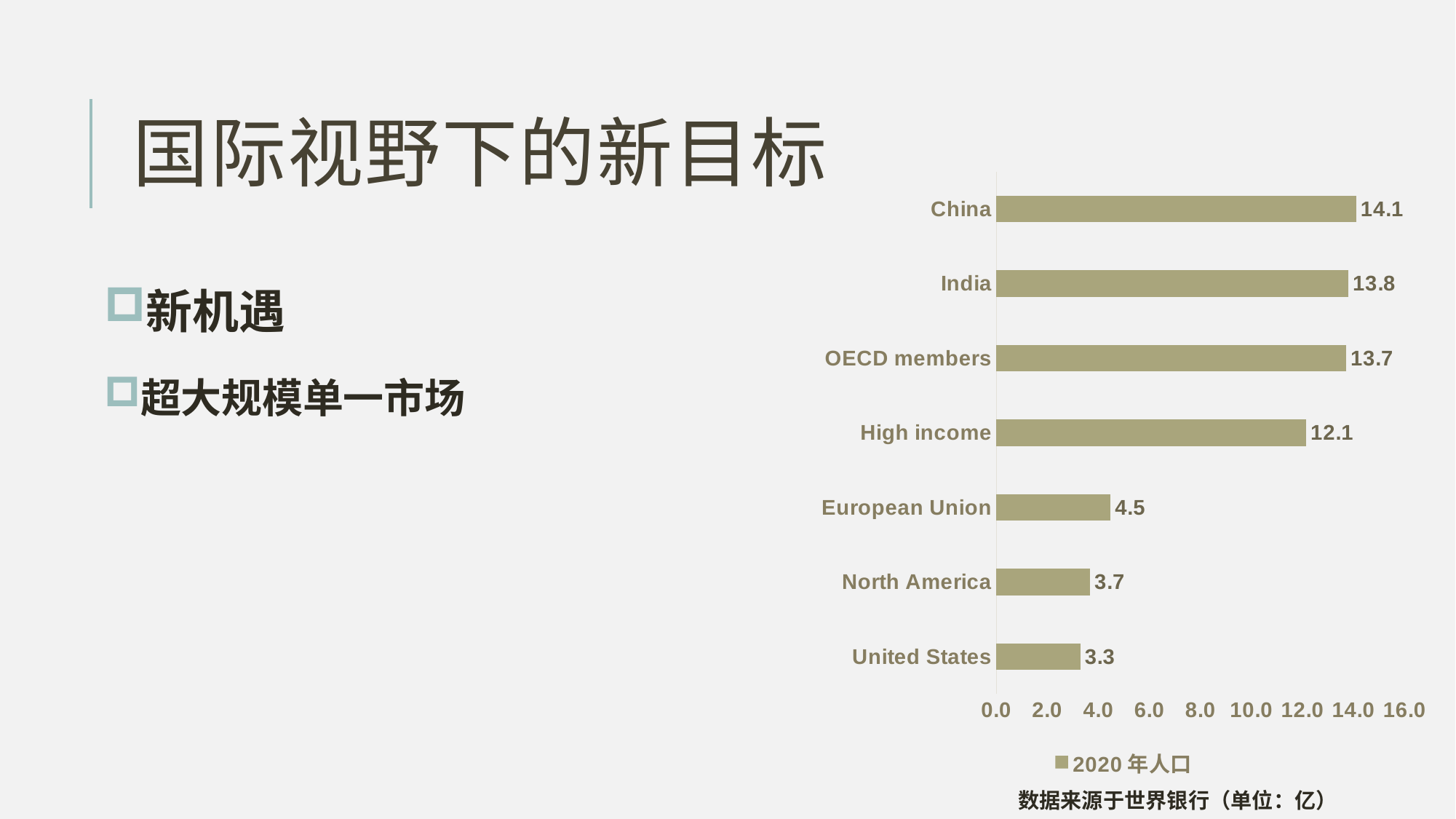

# 国际视野下的新目标

### Chart

| Category | 2020年人口 |
|---|---|
| United States | 3.29484123 |
| North America | 3.67553264 |
| European Union | 4.478014179999995 |
| High income | 12.1493023 |
| OECD members | 13.70858752 |
| India | 13.80004385 |
| China | 14.10929362 |
新机遇
超大规模单一市场
数据来源于世界银行（单位：亿）